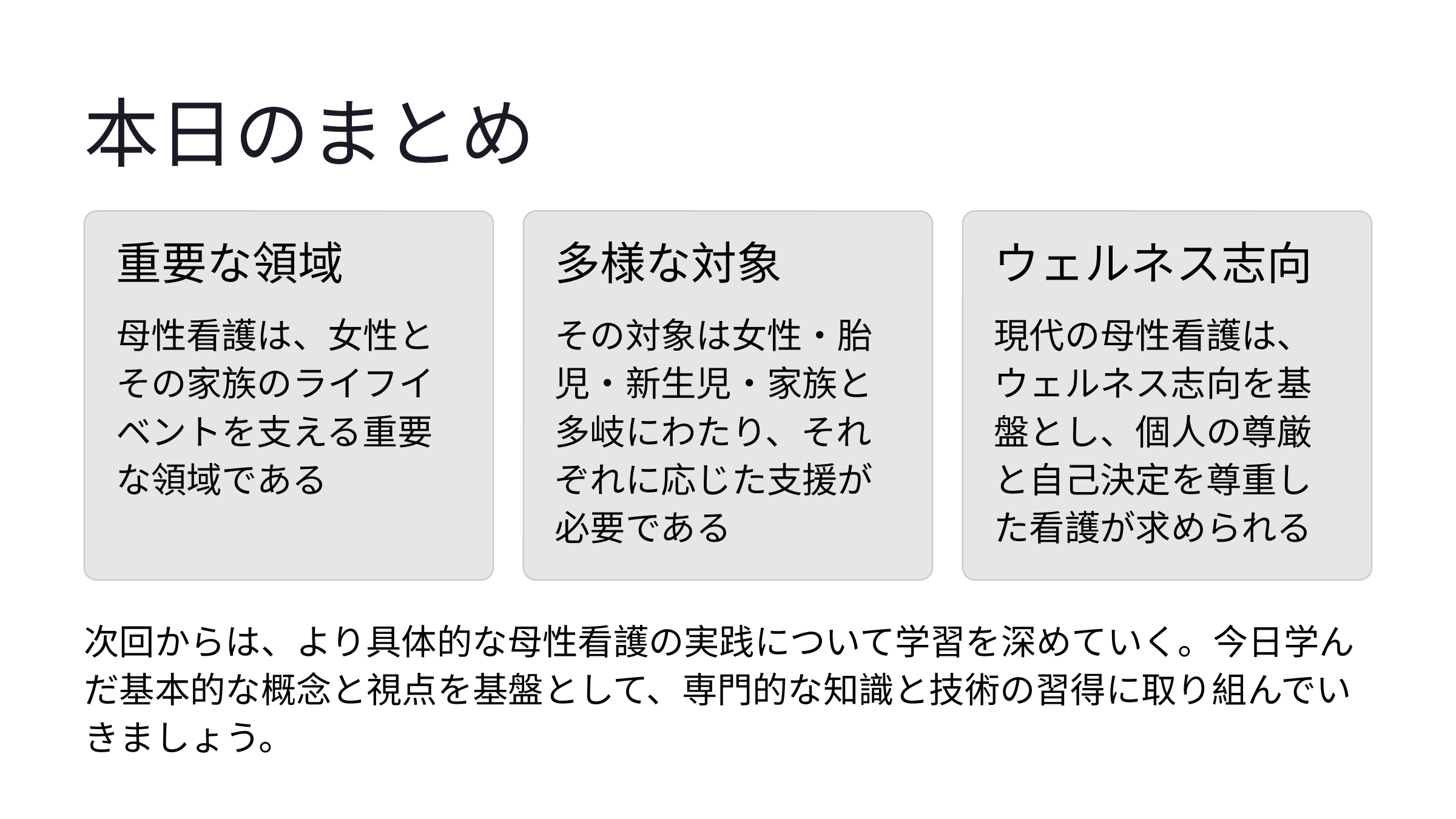

本日のまとめ

重要な領域
多様な対象
ウェルネス志向
母性看護は、女性とその家族のライフイベントを支える重要な領域である
その対象は女性・胎児・新生児・家族と多岐にわたり、それぞれに応じた支援が必要である
現代の母性看護は、ウェルネス志向を基盤とし、個人の尊厳と自己決定を尊重した看護が求められる
次回からは、より具体的な母性看護の実践について学習を深めていく。今日学んだ基本的な概念と視点を基盤として、専門的な知識と技術の習得に取り組んでいきましょう。